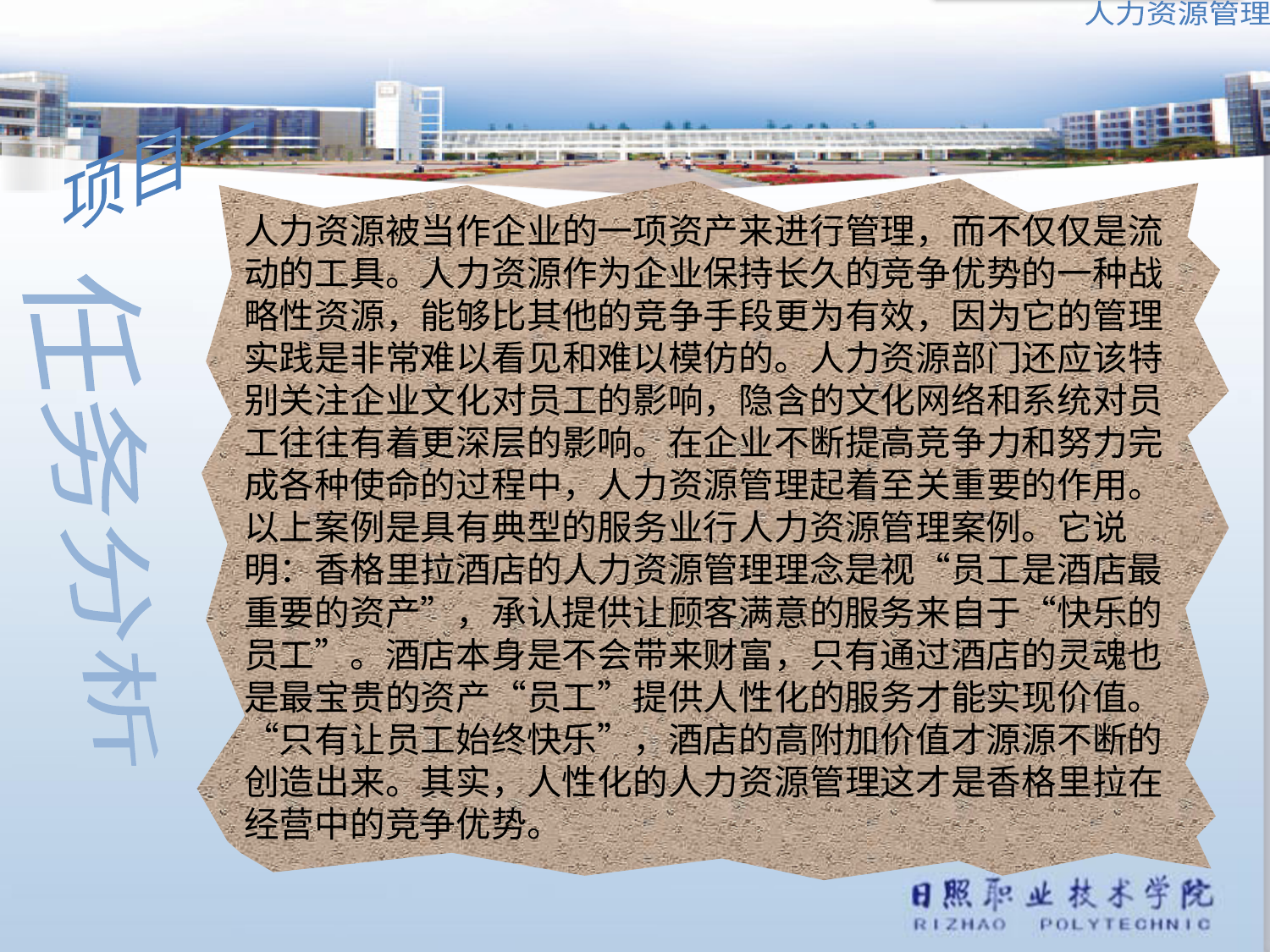

人力资源被当作企业的一项资产来进行管理，而不仅仅是流动的工具。人力资源作为企业保持长久的竞争优势的一种战略性资源，能够比其他的竞争手段更为有效，因为它的管理实践是非常难以看见和难以模仿的。人力资源部门还应该特别关注企业文化对员工的影响，隐含的文化网络和系统对员工往往有着更深层的影响。在企业不断提高竞争力和努力完成各种使命的过程中，人力资源管理起着至关重要的作用。以上案例是具有典型的服务业行人力资源管理案例。它说明：香格里拉酒店的人力资源管理理念是视“员工是酒店最重要的资产”，承认提供让顾客满意的服务来自于“快乐的员工”。酒店本身是不会带来财富，只有通过酒店的灵魂也是最宝贵的资产“员工”提供人性化的服务才能实现价值。“只有让员工始终快乐”，酒店的高附加价值才源源不断的创造出来。其实，人性化的人力资源管理这才是香格里拉在经营中的竞争优势。

任务分析